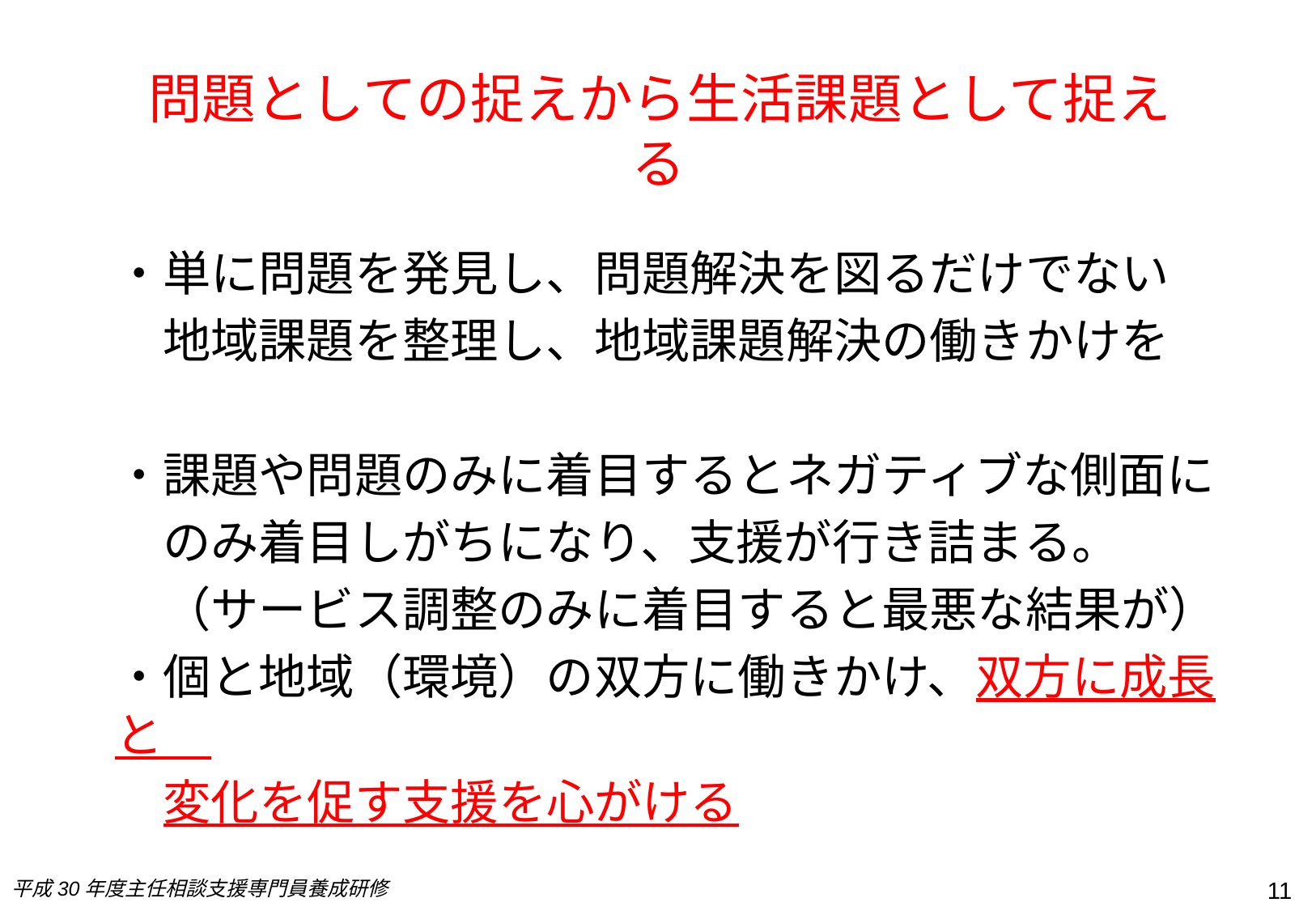

# 問題としての捉えから生活課題として捉える
・単に問題を発見し、問題解決を図るだけでない
　地域課題を整理し、地域課題解決の働きかけを

・課題や問題のみに着目するとネガティブな側面に
　のみ着目しがちになり、支援が行き詰まる。
　（サービス調整のみに着目すると最悪な結果が）
・個と地域（環境）の双方に働きかけ、双方に成長と
　変化を促す支援を心がける

11
平成30年度主任相談支援専門員養成研修